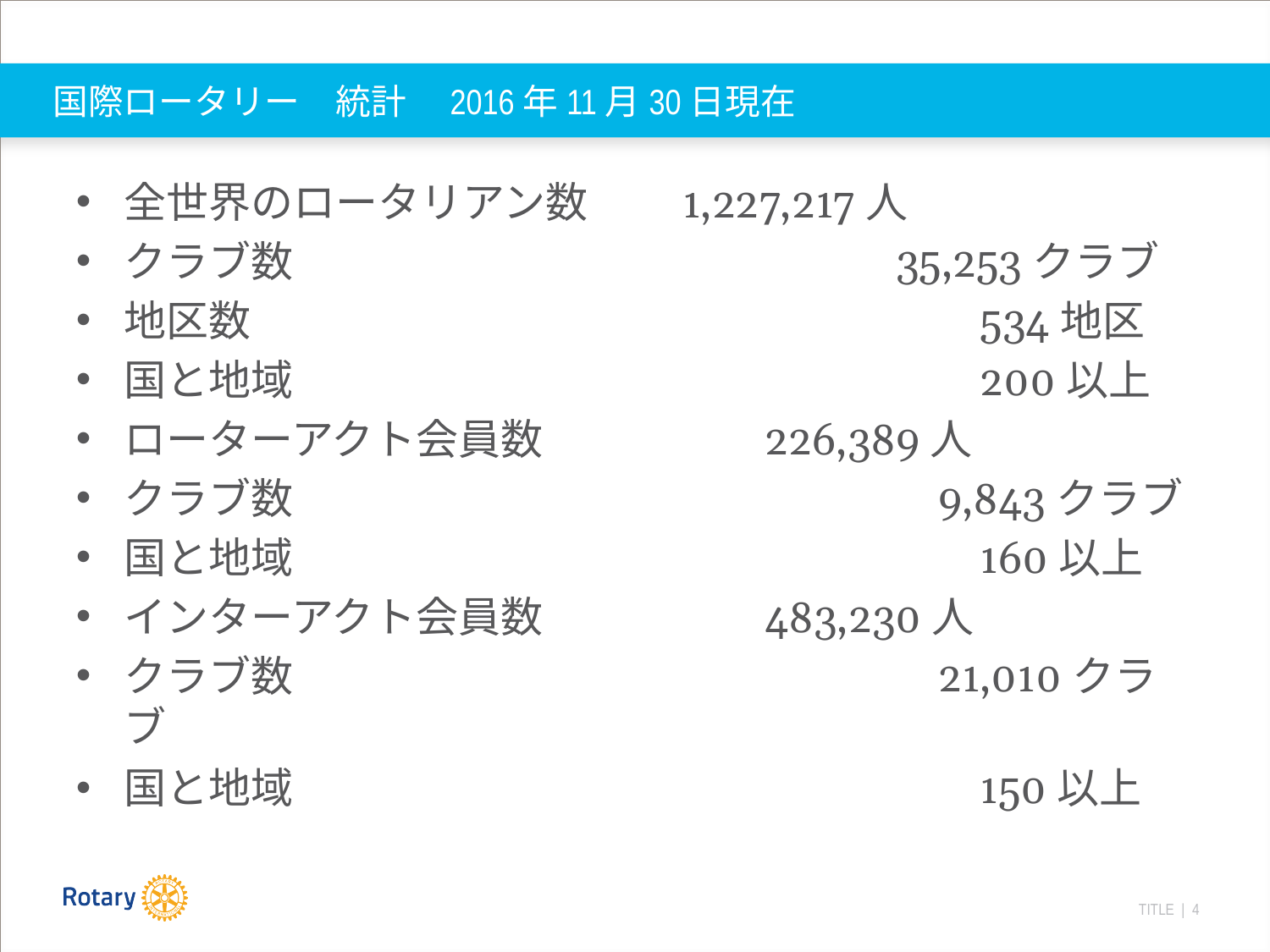

# 国際ロータリー　統計　2016年11月30日現在
全世界のロータリアン数　　1,227,217人
クラブ数　　　　　　　　　　　　　　35,253クラブ
地区数　　　　　　　　　　　　　　　　　534地区
国と地域　　　　　　　　　　　　　　　　200以上
ローターアクト会員数　　　　　226,389人
クラブ数　　　　　　　　　　　　　　　9,843クラブ
国と地域　　　　　　　　　　　　　　　　160以上
インターアクト会員数　　　　　483,230人
クラブ数　　　　　　　　　　　　　　　21,010クラブ
国と地域　　　　　　　　　　　　　　　　150以上